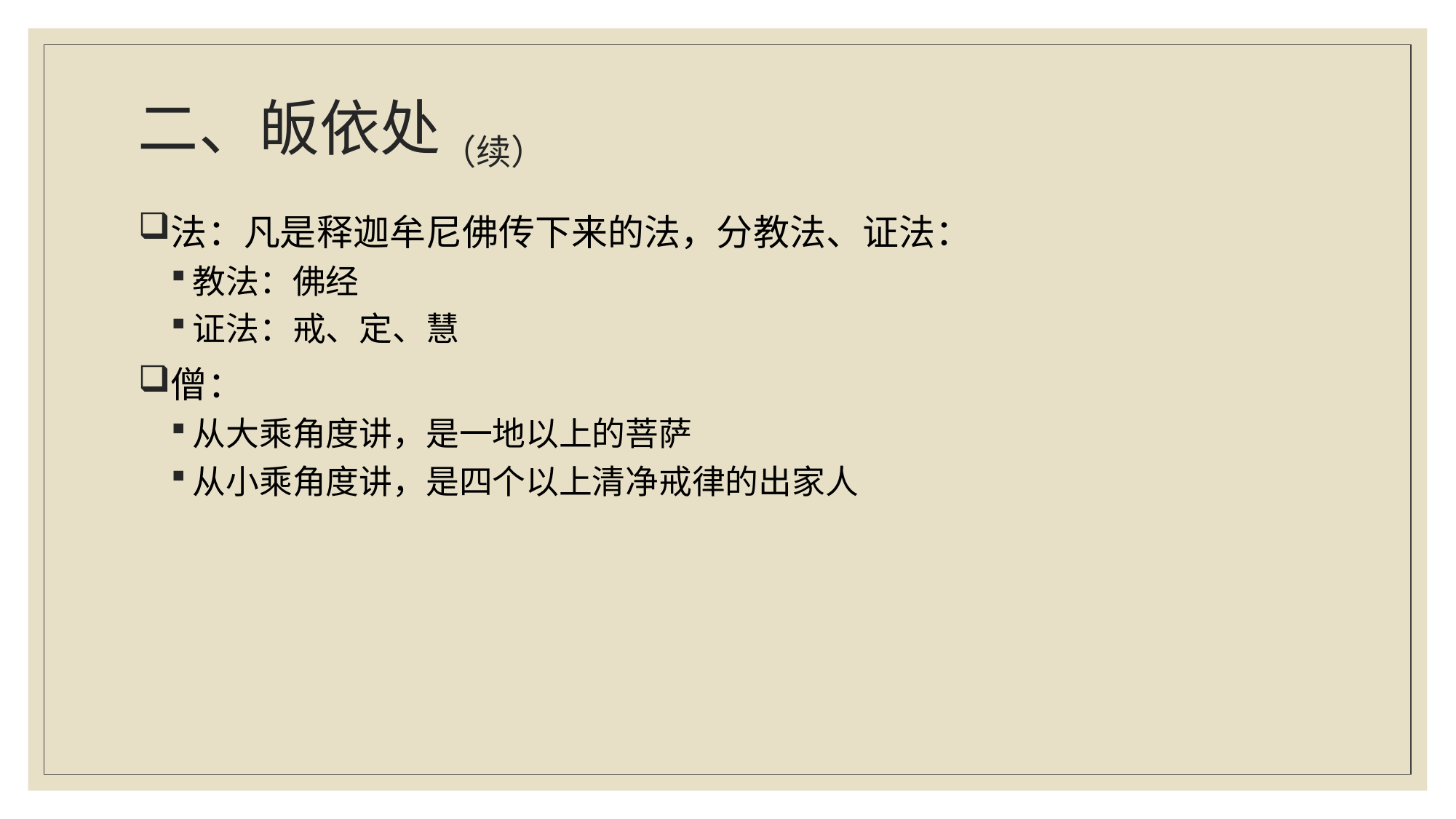

# 二、皈依处（续）
法：凡是释迦牟尼佛传下来的法，分教法、证法：
教法：佛经
证法：戒、定、慧
僧：
从大乘角度讲，是一地以上的菩萨
从小乘角度讲，是四个以上清净戒律的出家人